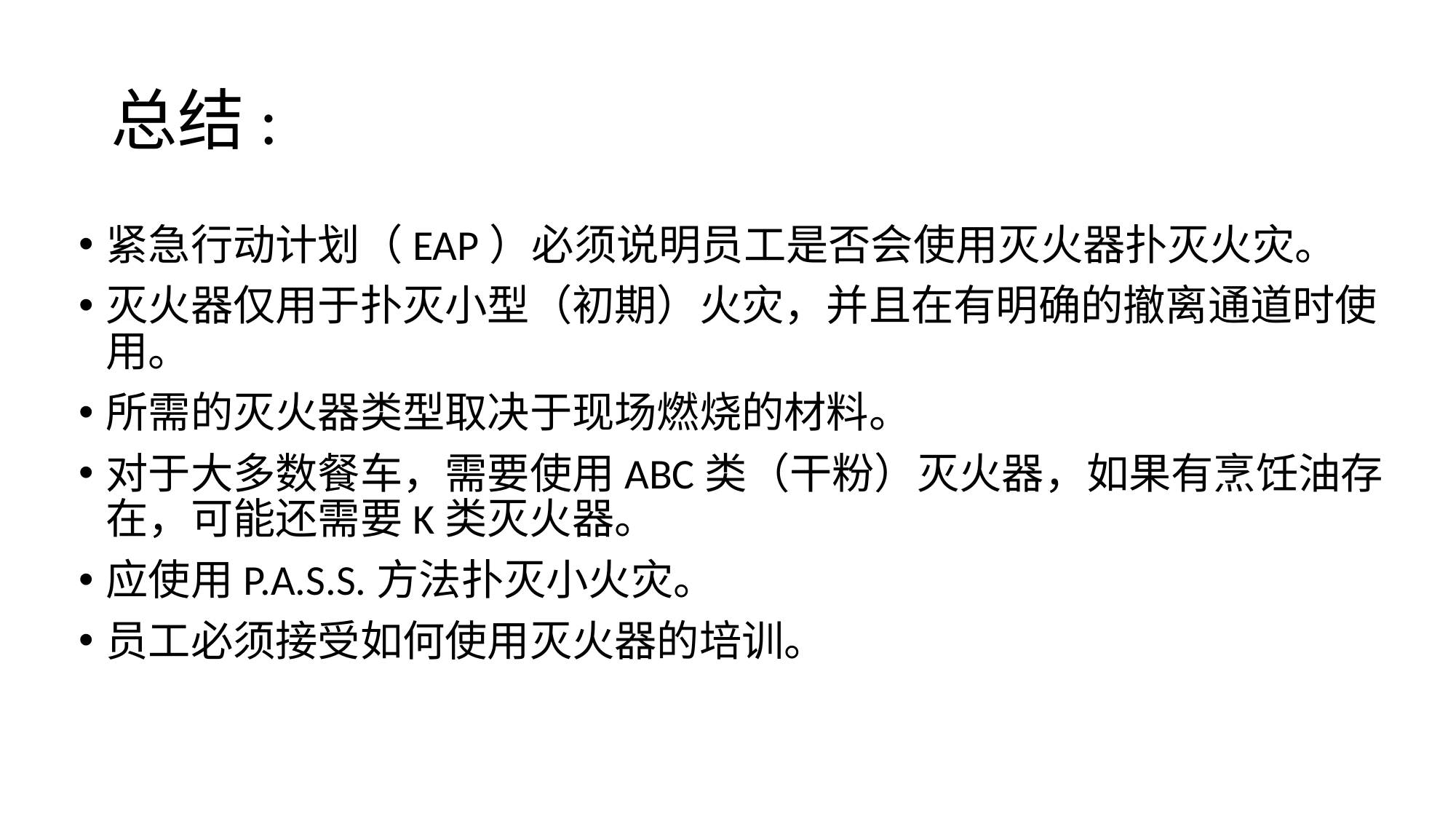

# 总结:
紧急行动计划（EAP）必须说明员工是否会使用灭火器扑灭火灾。
灭火器仅用于扑灭小型（初期）火灾，并且在有明确的撤离通道时使用。
所需的灭火器类型取决于现场燃烧的材料。
对于大多数餐车，需要使用ABC类（干粉）灭火器，如果有烹饪油存在，可能还需要K类灭火器。
应使用P.A.S.S.方法扑灭小火灾。
员工必须接受如何使用灭火器的培训。